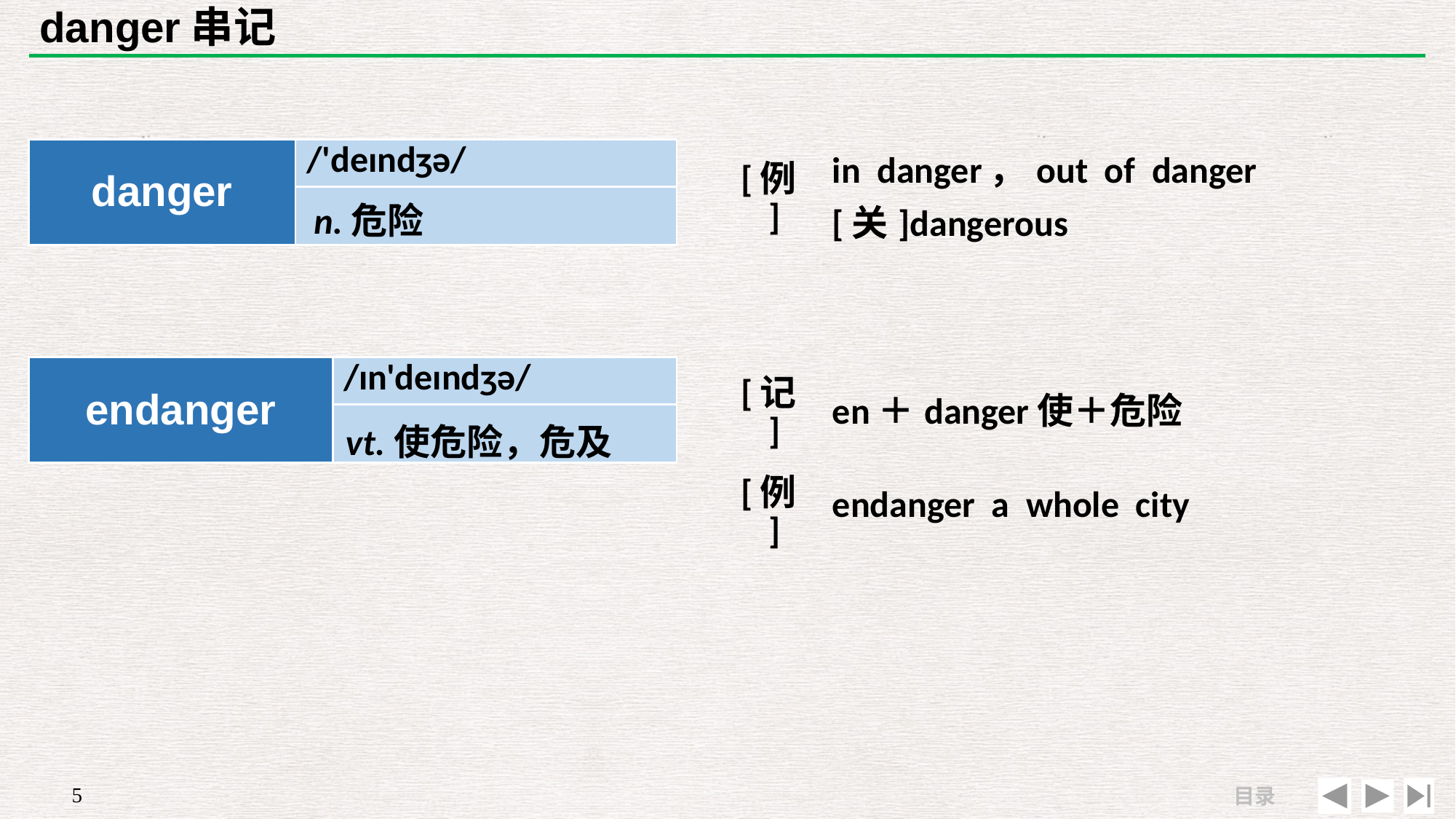

# danger串记

|  |  |
| --- | --- |
| [例] | in danger，out of danger　[关]dangerous |
| danger | /'deɪndʒə/ |
| --- | --- |
|  |  |
n.危险
| endanger | /ɪn'deɪndʒə/ |
| --- | --- |
|  |  |
| [记] | en＋danger使＋危险 |
| --- | --- |
| [例] | endanger a whole city |
vt.使危险，危及